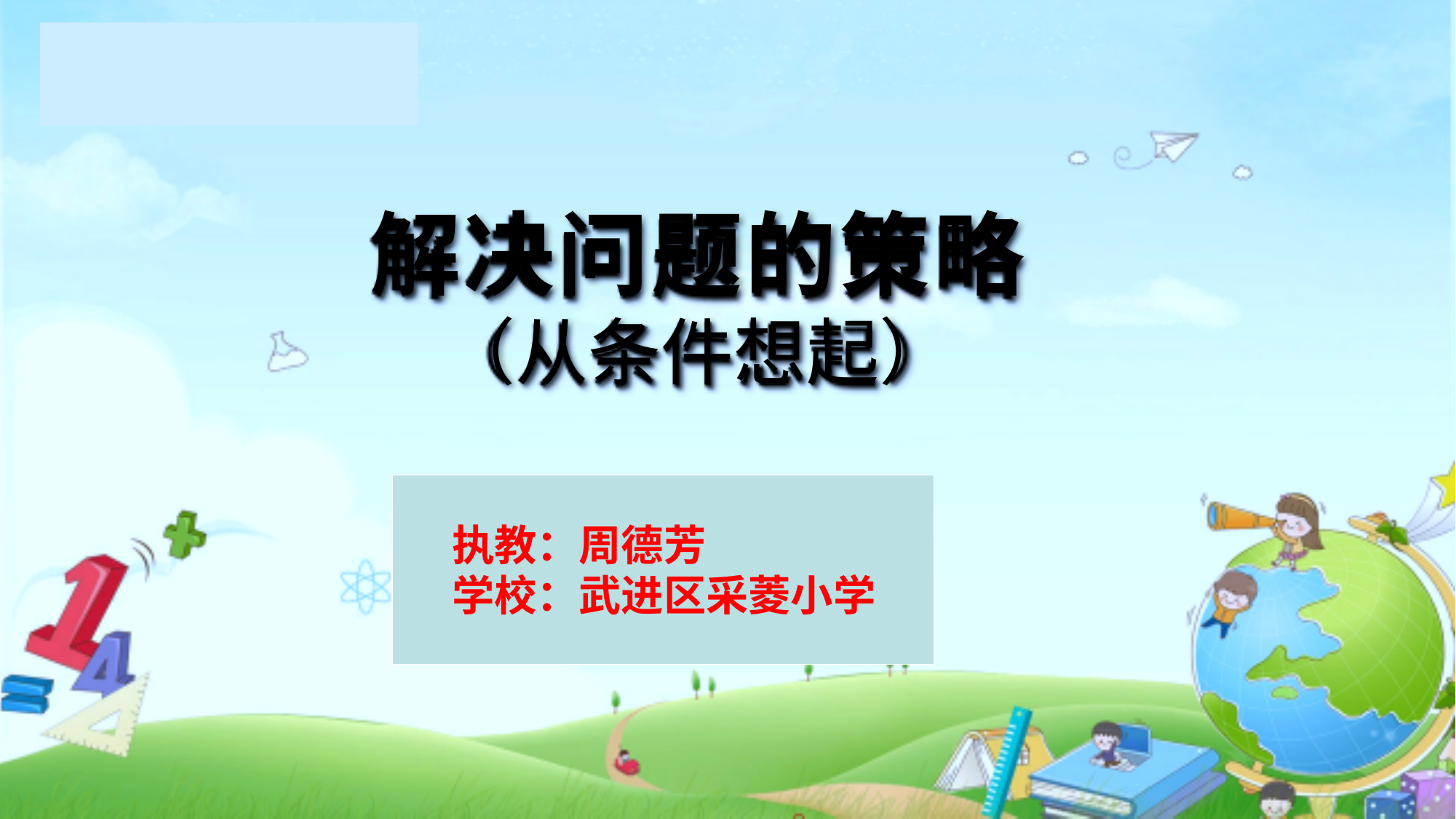

解决问题的策略
（从条件想起）

    执教：周德芳
    学校：武进区采菱小学
执教：周德芳
学校：武进区采菱小学